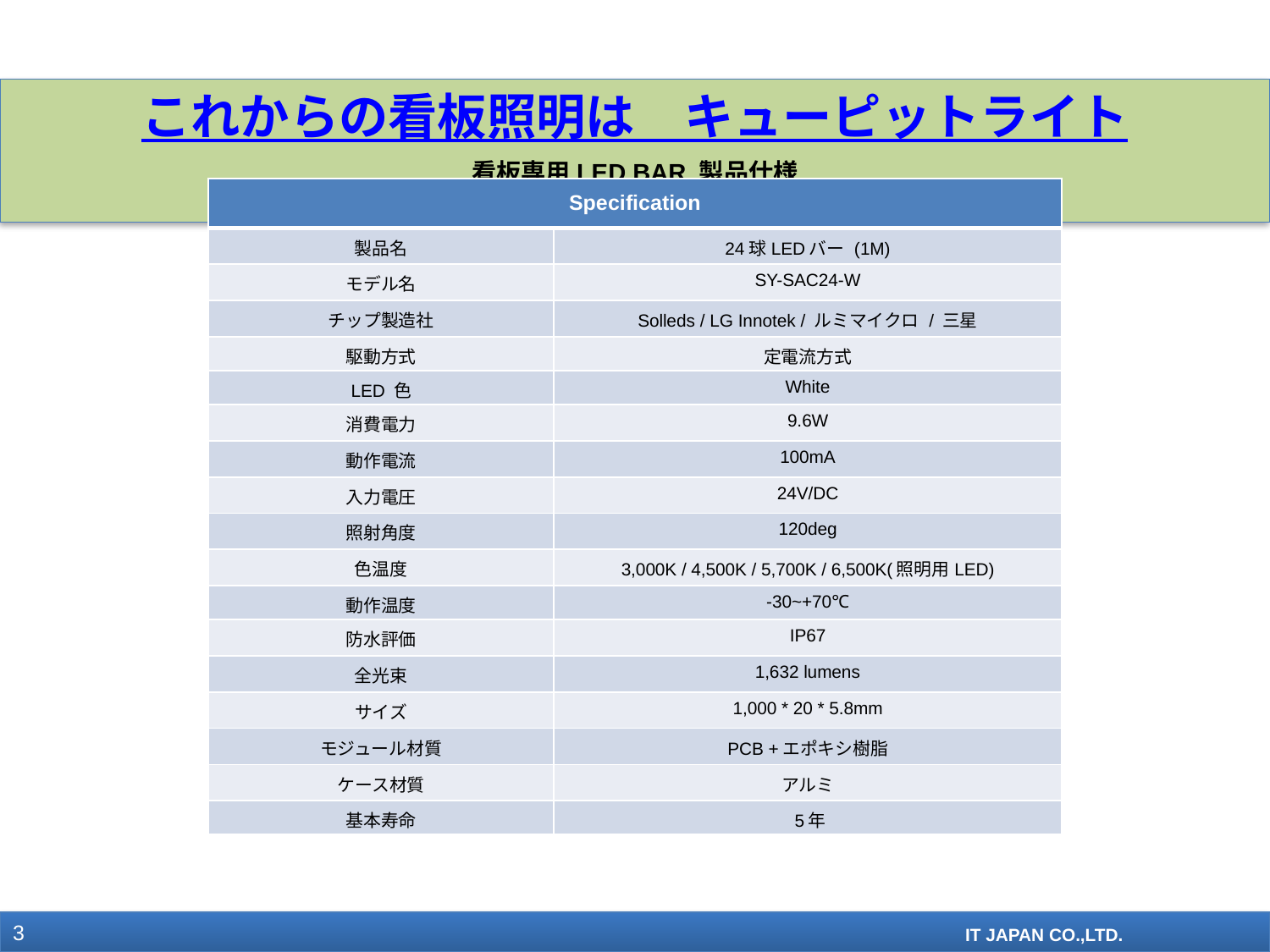

これからの看板照明は　キューピットライト
看板専用LED BAR 製品仕様

| Specification |  |
| --- | --- |
| 製品名 | 24球LEDバー (1M) |
| モデル名 | SY-SAC24-W |
| チップ製造社 | Solleds / LG Innotek / ルミマイクロ / 三星 |
| 駆動方式 | 定電流方式 |
| LED 色 | White |
| 消費電力 | 9.6W |
| 動作電流 | 100mA |
| 入力電圧 | 24V/DC |
| 照射角度 | 120deg |
| 色温度 | 3,000K / 4,500K / 5,700K / 6,500K(照明用LED) |
| 動作温度 | -30~+70℃ |
| 防水評価 | IP67 |
| 全光束 | 1,632 lumens |
| サイズ | 1,000 \* 20 \* 5.8mm |
| モジュール材質 | PCB +エポキシ樹脂 |
| ケース材質 | アルミ |
| 基本寿命 | 5年 |

3
IT JAPAN CO.,LTD.